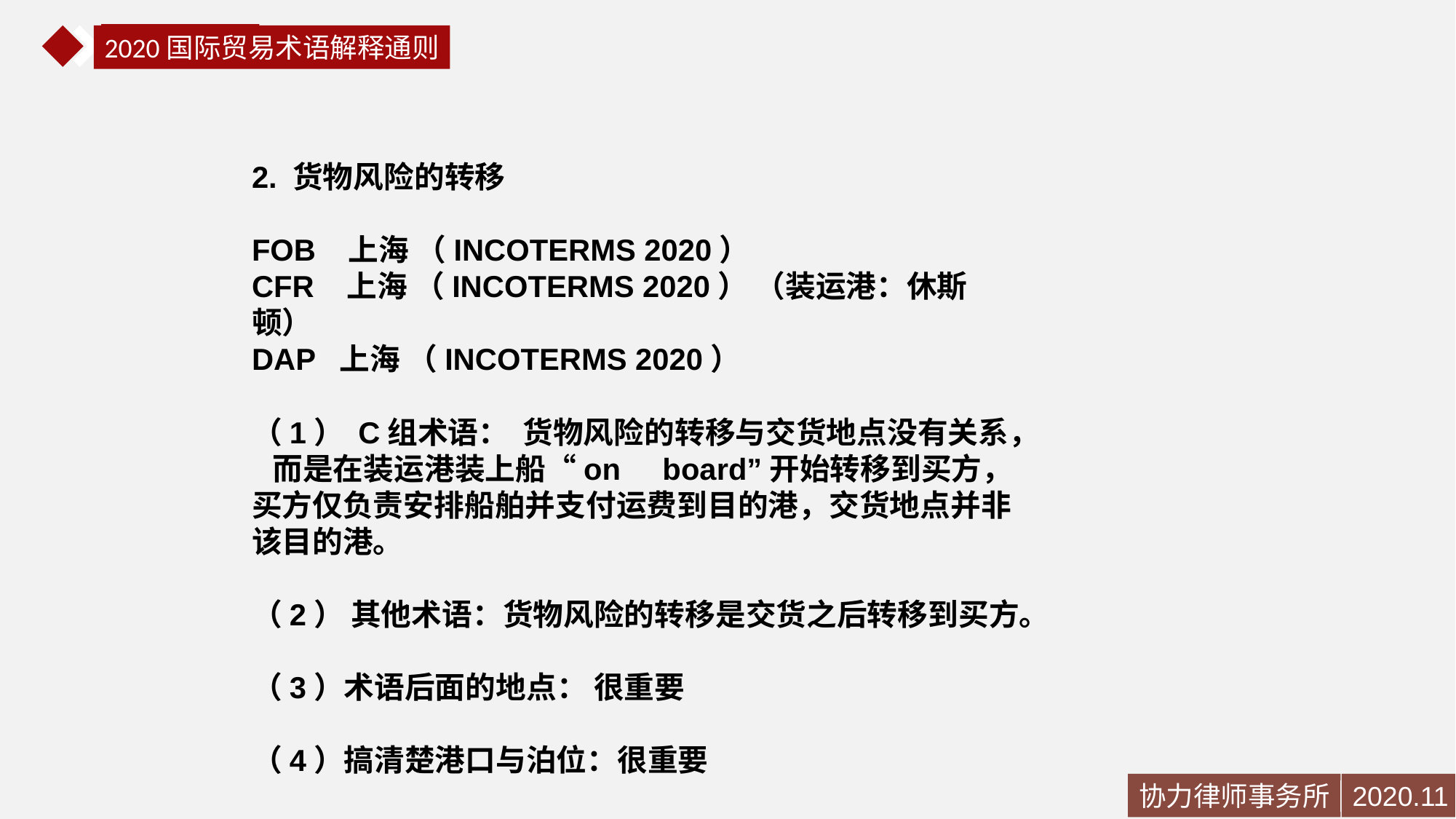

国际贸易法

2020国际贸易术语解释通则

2. 货物风险的转移

FOB   上海 （INCOTERMS 2020）
CFR   上海 （INCOTERMS 2020） （装运港：休斯顿）
DAP  上海 （INCOTERMS 2020）

（1） C组术语：  货物风险的转移与交货地点没有关系，   而是在装运港装上船“on     board”开始转移到买方，买方仅负责安排船舶并支付运费到目的港，交货地点并非该目的港。

（2） 其他术语：货物风险的转移是交货之后转移到买方。

（3）术语后面的地点： 很重要

（4）搞清楚港口与泊位：很重要

协力律师事务所
2020.11